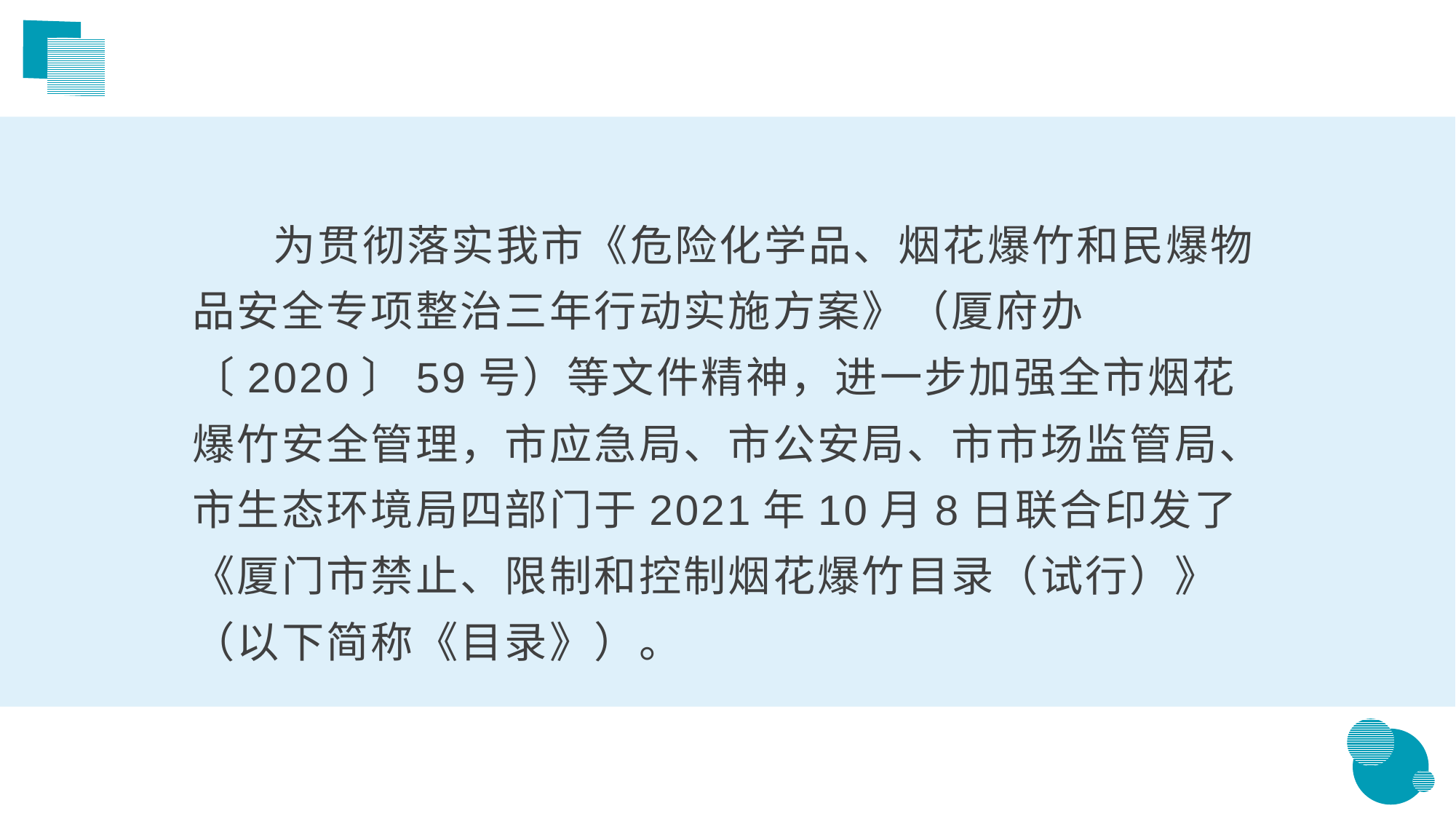

为贯彻落实我市《危险化学品、烟花爆竹和民爆物品安全专项整治三年行动实施方案》（厦府办〔2020〕59号）等文件精神，进一步加强全市烟花爆竹安全管理，市应急局、市公安局、市市场监管局、市生态环境局四部门于2021年10月8日联合印发了《厦门市禁止、限制和控制烟花爆竹目录（试行）》（以下简称《目录》）。